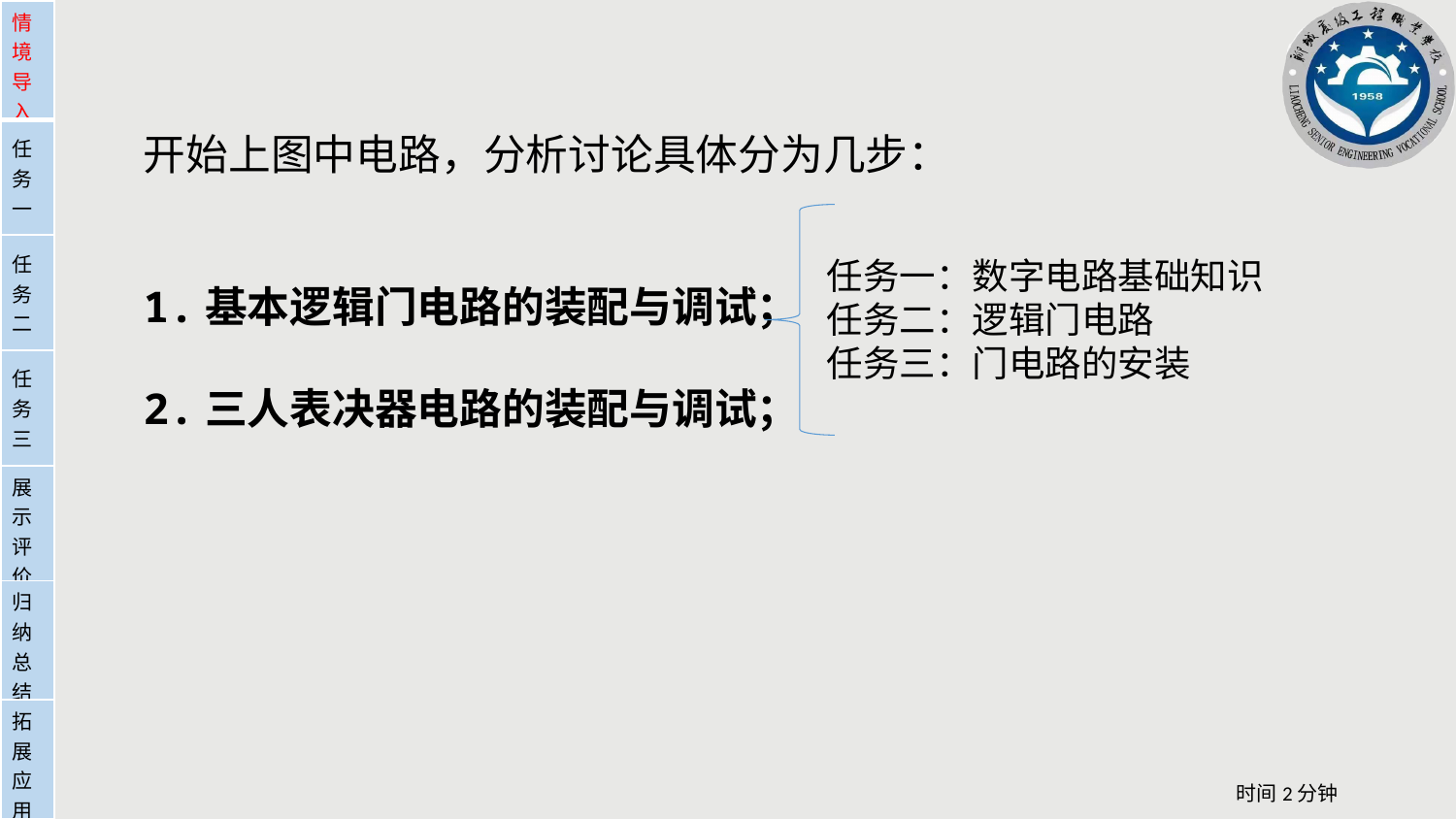

| 情境导入 |
| --- |
| 任务一 |
| 任务二 |
| 展示评价 |
| 归纳总结 |
| 拓展应用 |
| 情境导入 |
| --- |
| 任务一 |
| 任务二 |
| 任务三 |
| 展示评价 |
| 归纳总结 |
| 拓展应用 |
开始上图中电路，分析讨论具体分为几步：

1.基本逻辑门电路的装配与调试；

2.三人表决器电路的装配与调试；

任务一：数字电路基础知识
任务二：逻辑门电路
任务三：门电路的安装
时间2分钟